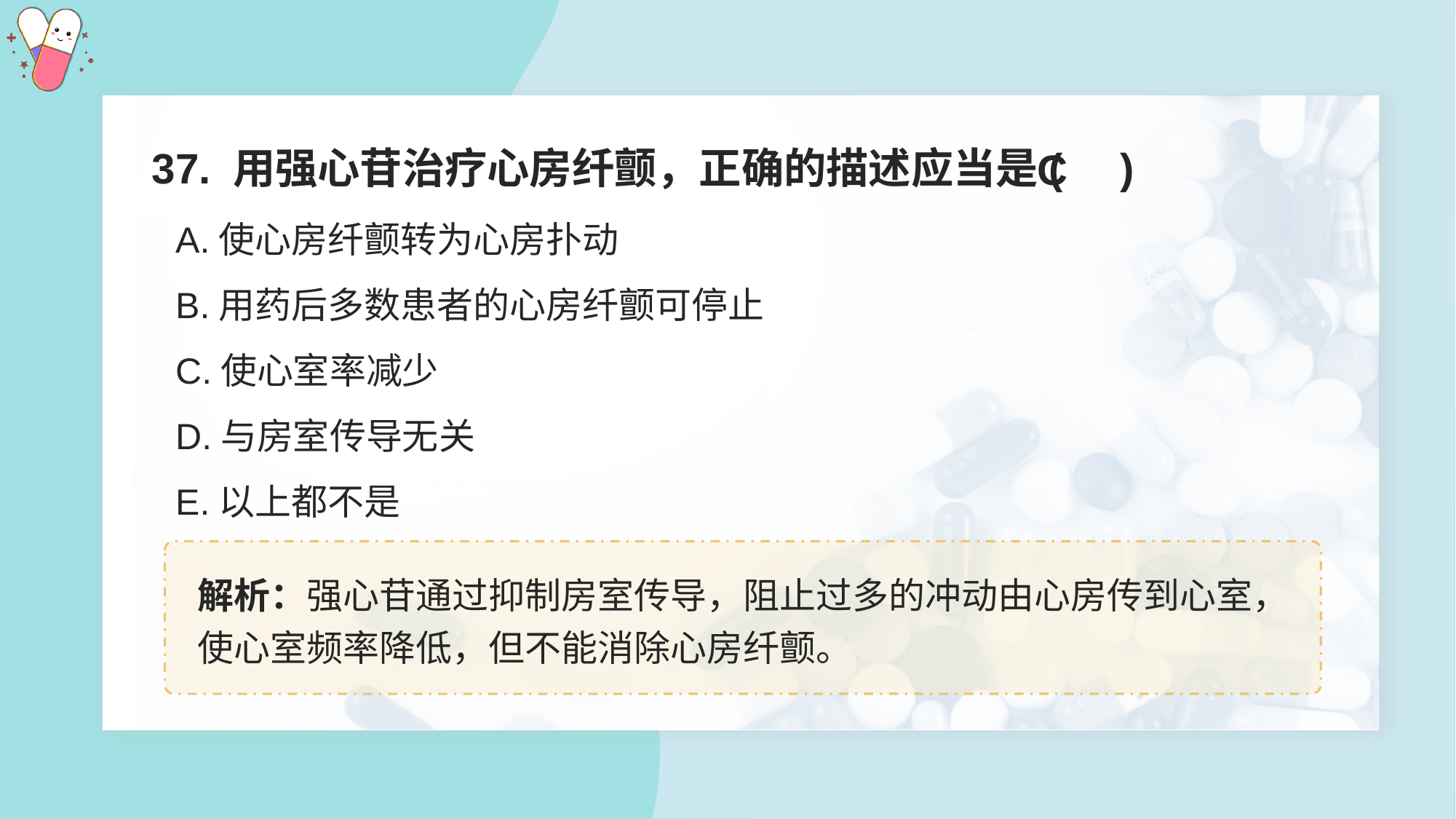

37. 用强心苷治疗心房纤颤，正确的描述应当是(      )
C
A.使心房纤颤转为心房扑动
B.用药后多数患者的心房纤颤可停止
C.使心室率减少
D.与房室传导无关
E.以上都不是

解析：强心苷通过抑制房室传导，阻止过多的冲动由心房传到心室，使心室频率降低，但不能消除心房纤颤。